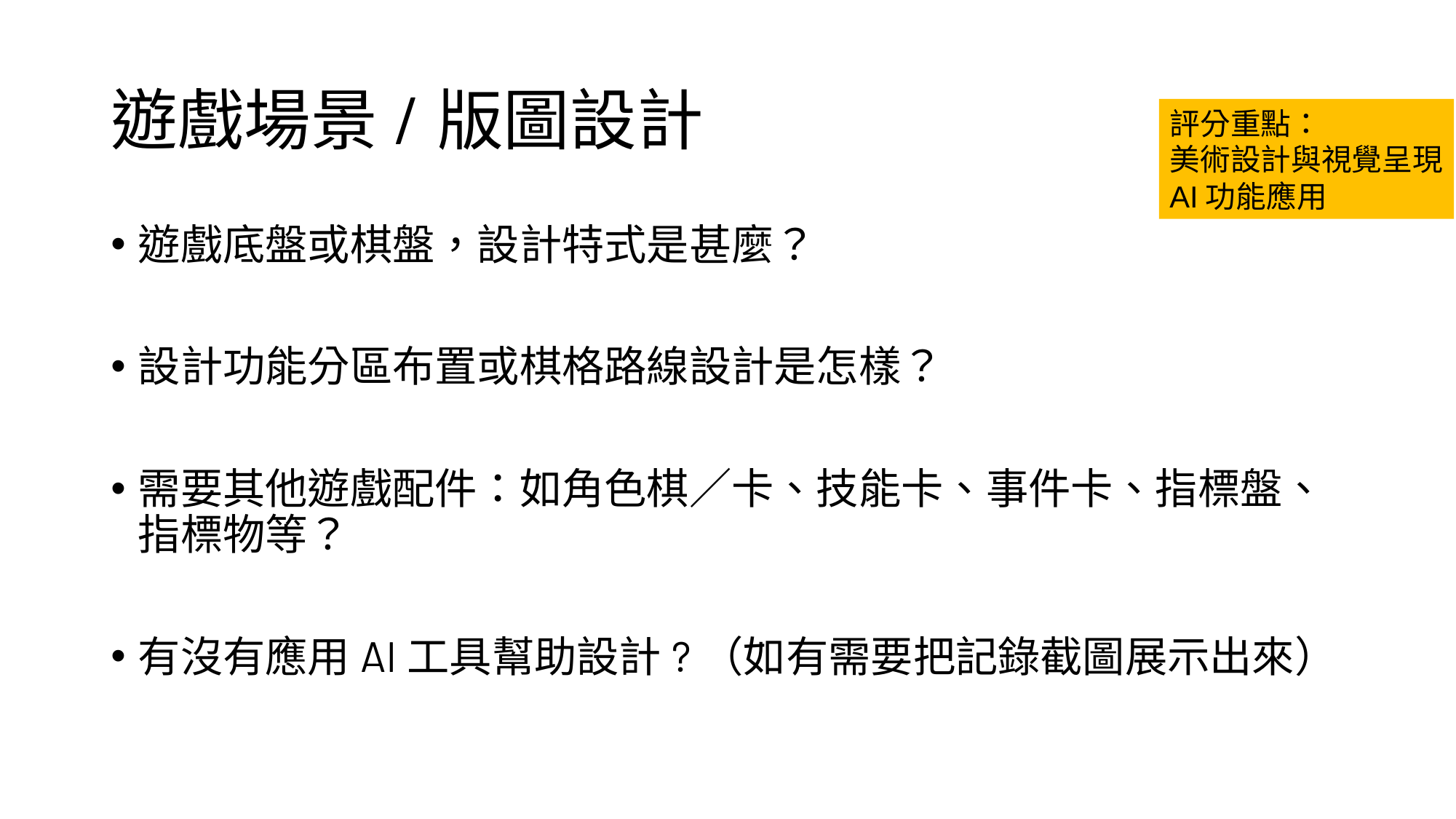

# 遊戲場景/版圖設計
評分重點：
美術設計與視覺呈現
AI功能應用
遊戲底盤或棋盤，設計特式是甚麼？

設計功能分區布置或棋格路線設計是怎樣？

需要其他遊戲配件：如角色棋／卡、技能卡、事件卡、指標盤、指標物等？

有沒有應用AI工具幫助設計?（如有需要把記錄截圖展示出來）